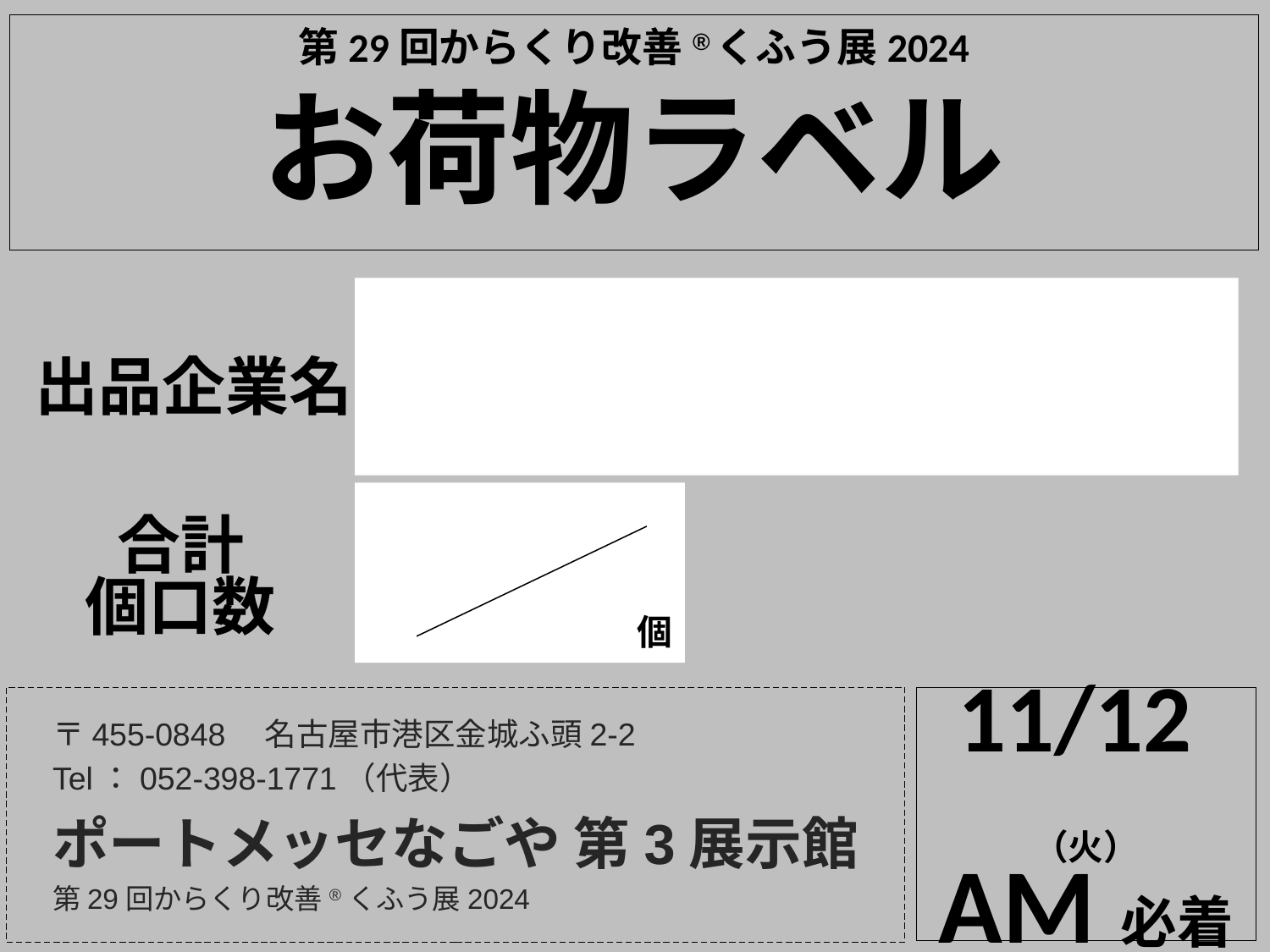

# 第29回からくり改善®くふう展2024 お荷物ラベル

出品企業名

個

合計
個口数

〒455-0848　名古屋市港区金城ふ頭2-2
Tel：052-398-1771（代表）
ポートメッセなごや 第3展示館
第29回からくり改善®くふう展2024
11/12（火）
AM必着